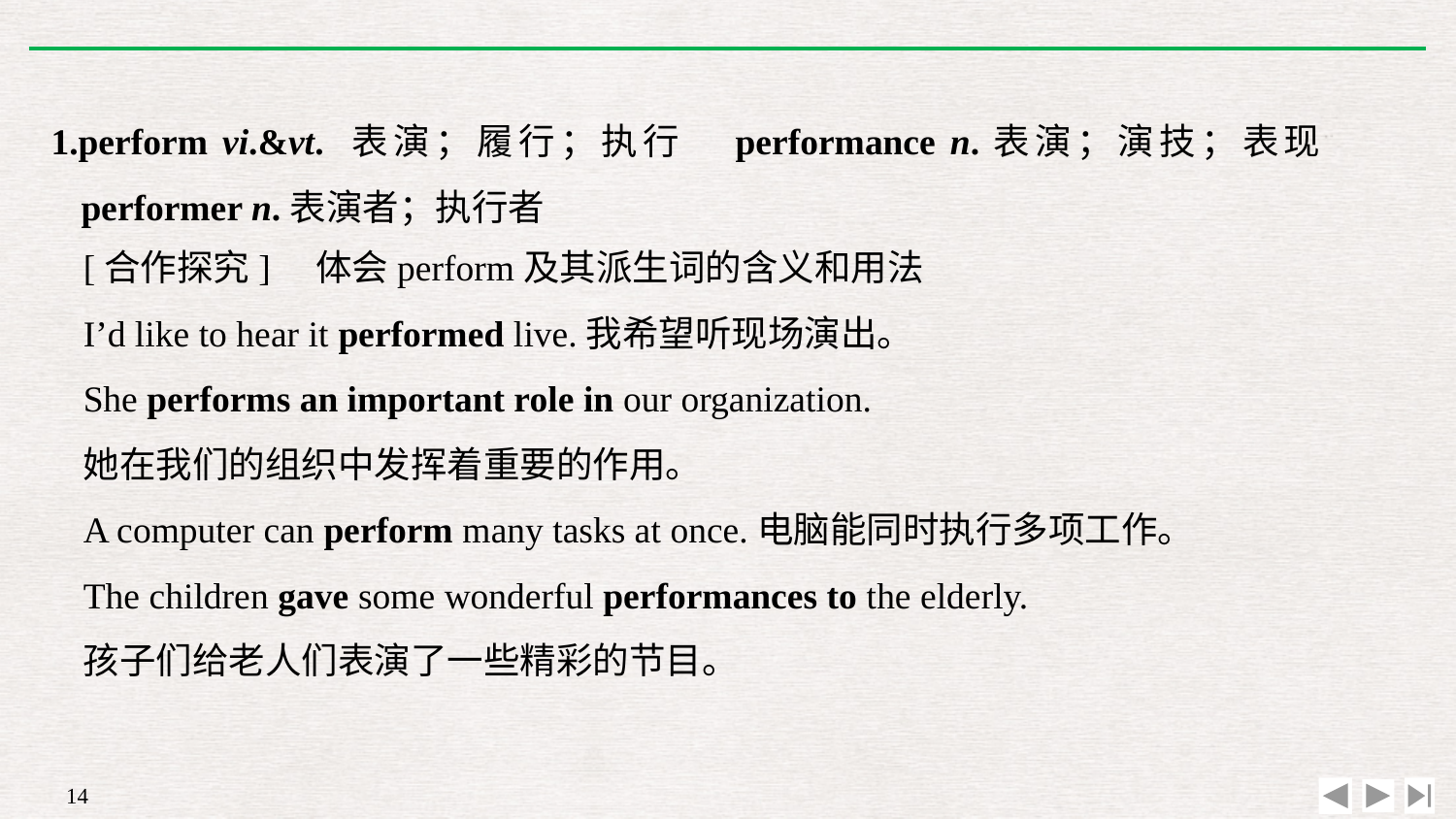

1.perform vi.&vt. 表演；履行；执行　performance n.表演；演技；表现　performer n.表演者；执行者
[合作探究]　体会perform及其派生词的含义和用法
I’d like to hear it performed live.我希望听现场演出。
She performs an important role in our organization.
她在我们的组织中发挥着重要的作用。
A computer can perform many tasks at once.电脑能同时执行多项工作。
The children gave some wonderful performances to the elderly.
孩子们给老人们表演了一些精彩的节目。